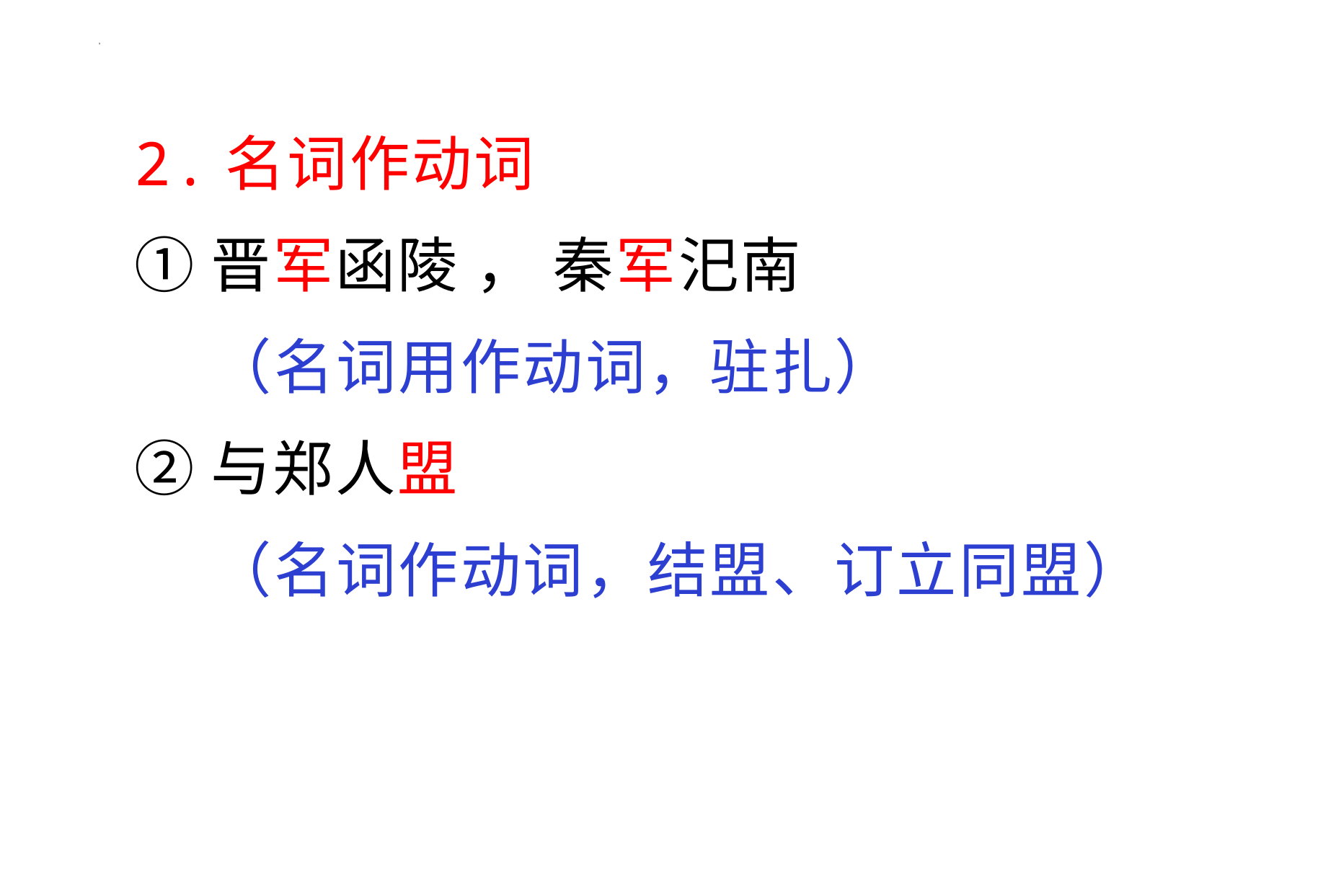

2.名词作动词
①晋军函陵 ， 秦军汜南
    （名词用作动词，驻扎）
②与郑人盟
    （名词作动词，结盟、订立同盟）